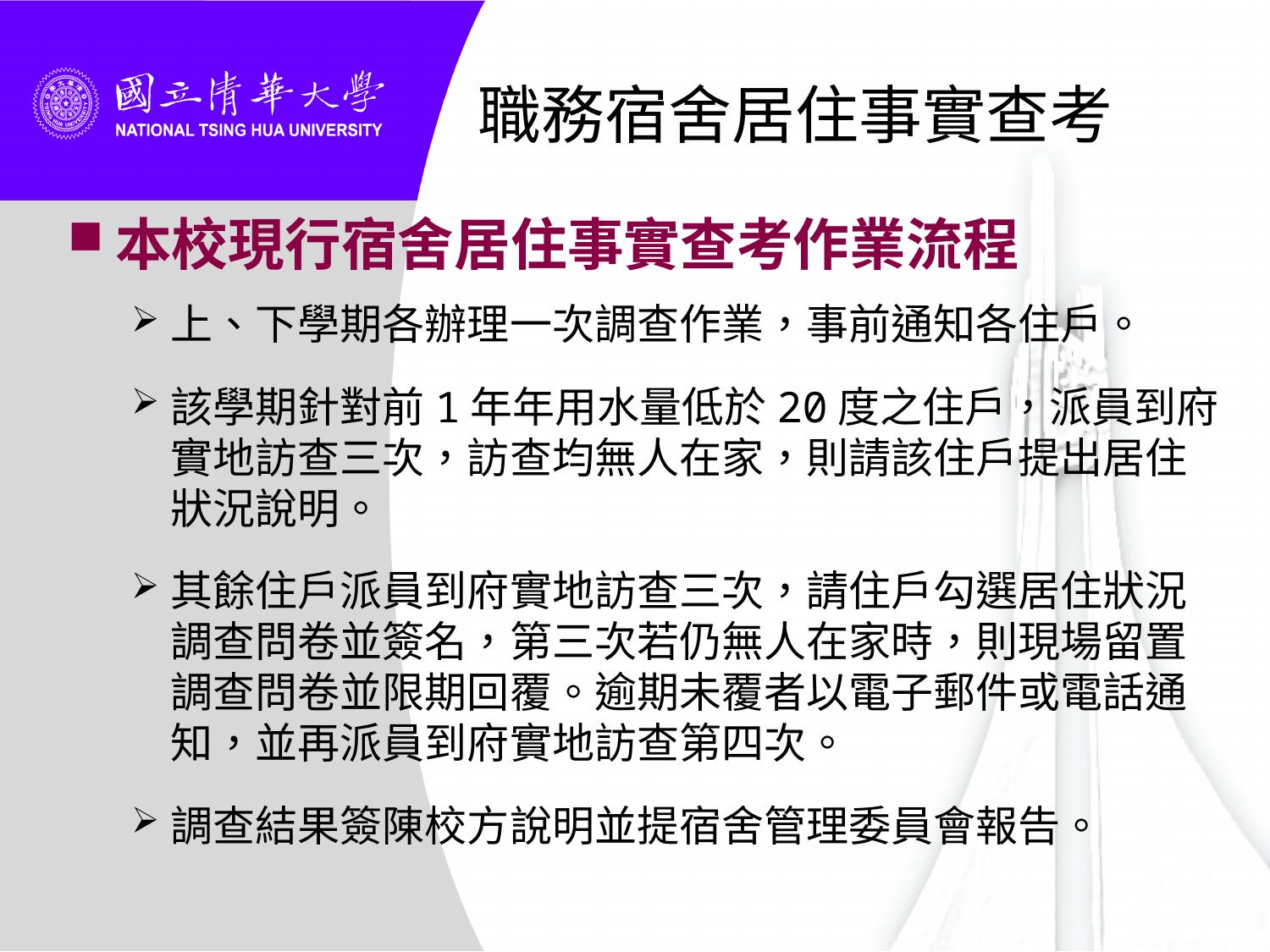

職務宿舍居住事實查考
本校現行宿舍居住事實查考作業流程
上、下學期各辦理一次調查作業，事前通知各住戶。
該學期針對前1年年用水量低於20度之住戶，派員到府實地訪查三次，訪查均無人在家，則請該住戶提出居住狀況說明。
其餘住戶派員到府實地訪查三次，請住戶勾選居住狀況調查問卷並簽名，第三次若仍無人在家時，則現場留置調查問卷並限期回覆。逾期未覆者以電子郵件或電話通知，並再派員到府實地訪查第四次。
調查結果簽陳校方說明並提宿舍管理委員會報告。